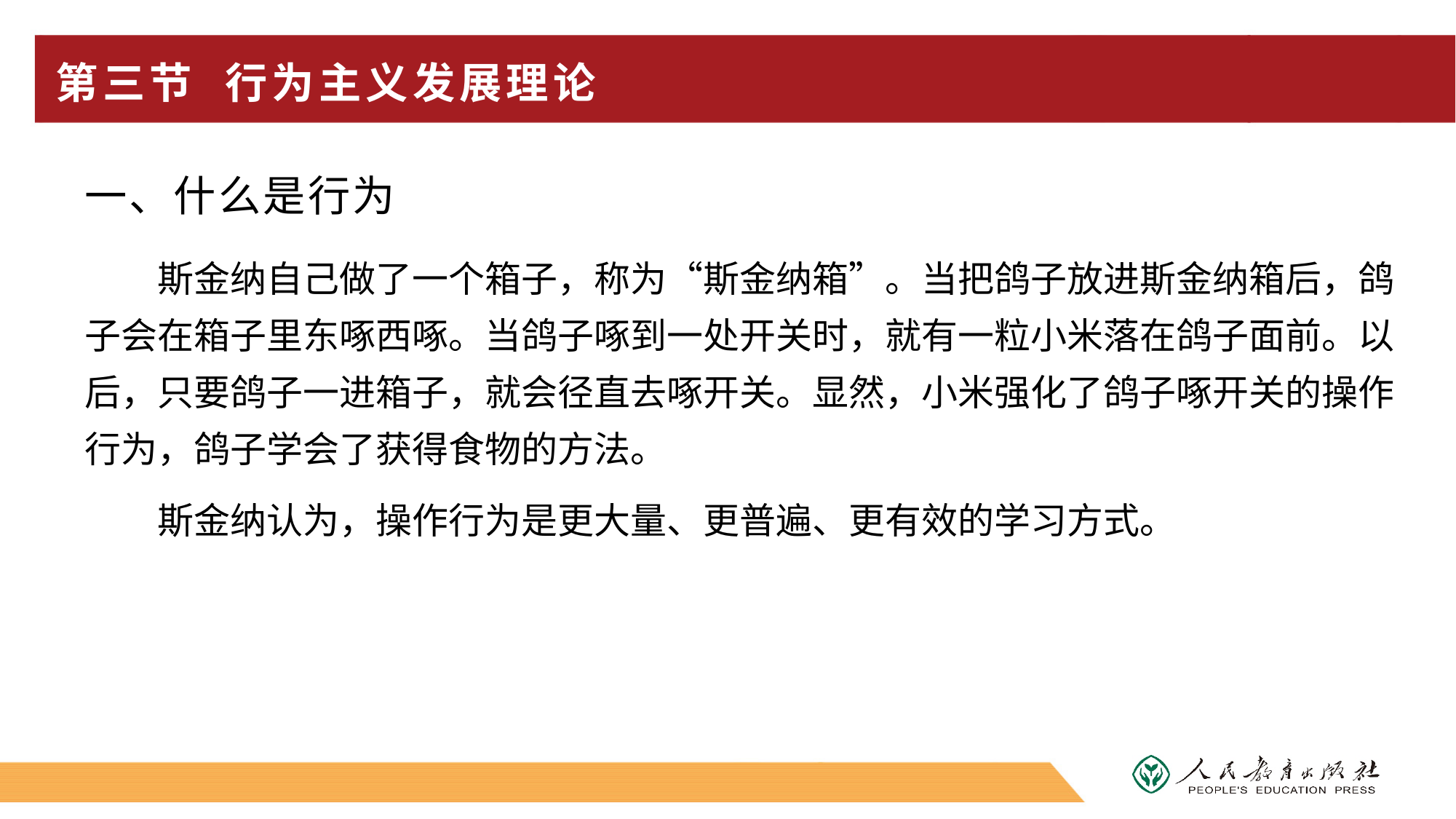

# 第三节  行为主义发展理论
一、什么是行为
斯金纳自己做了一个箱子，称为“斯金纳箱”。当把鸽子放进斯金纳箱后，鸽子会在箱子里东啄西啄。当鸽子啄到一处开关时，就有一粒小米落在鸽子面前。以后，只要鸽子一进箱子，就会径直去啄开关。显然，小米强化了鸽子啄开关的操作行为，鸽子学会了获得食物的方法。
斯金纳认为，操作行为是更大量、更普遍、更有效的学习方式。